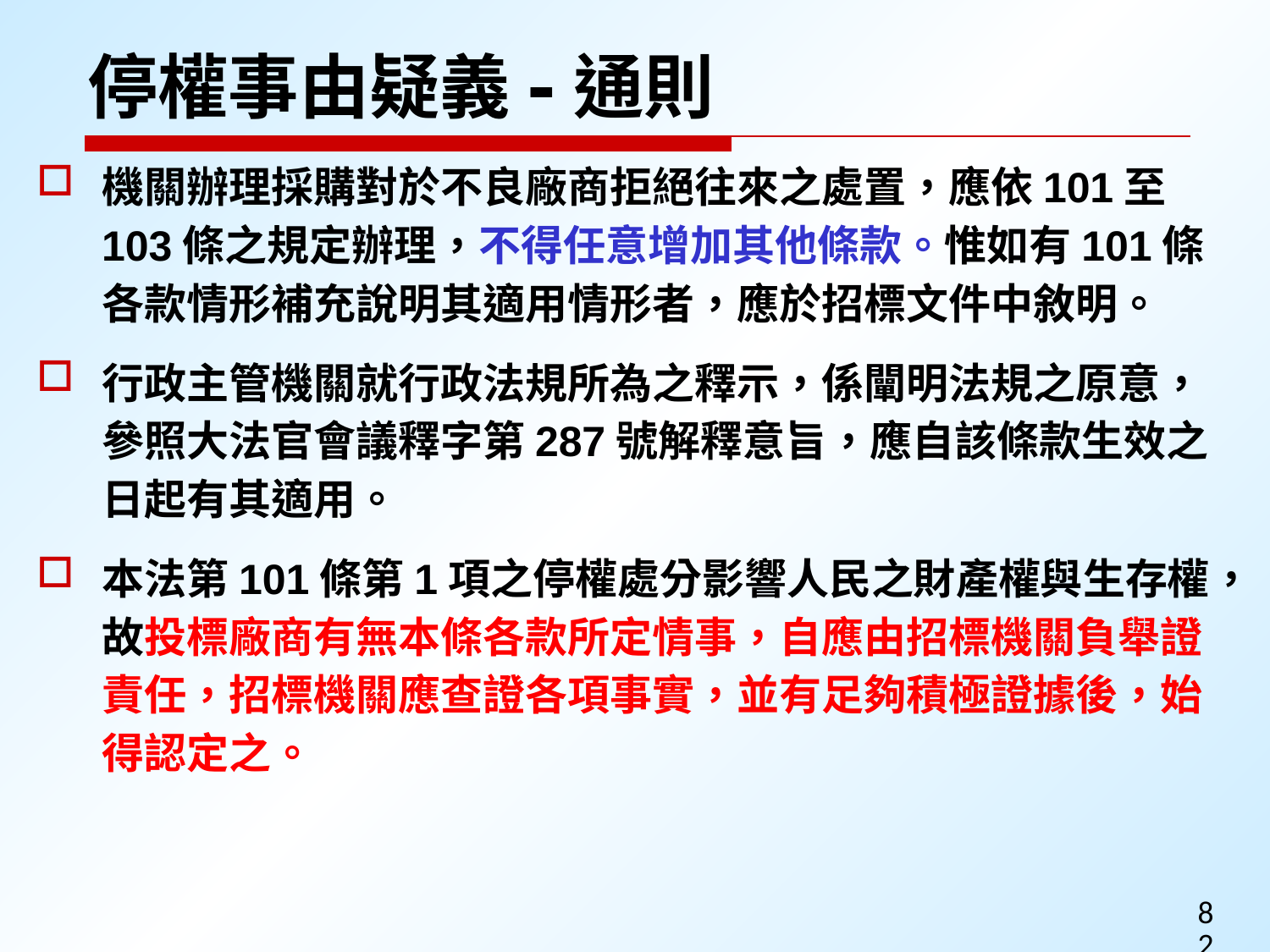

停權事由疑義-通則
機關辦理採購對於不良廠商拒絕往來之處置，應依101至103條之規定辦理，不得任意增加其他條款。惟如有101條各款情形補充說明其適用情形者，應於招標文件中敘明。
行政主管機關就行政法規所為之釋示，係闡明法規之原意，參照大法官會議釋字第287號解釋意旨，應自該條款生效之日起有其適用。
本法第101條第1項之停權處分影響人民之財產權與生存權，故投標廠商有無本條各款所定情事，自應由招標機關負舉證責任，招標機關應查證各項事實，並有足夠積極證據後，始得認定之。